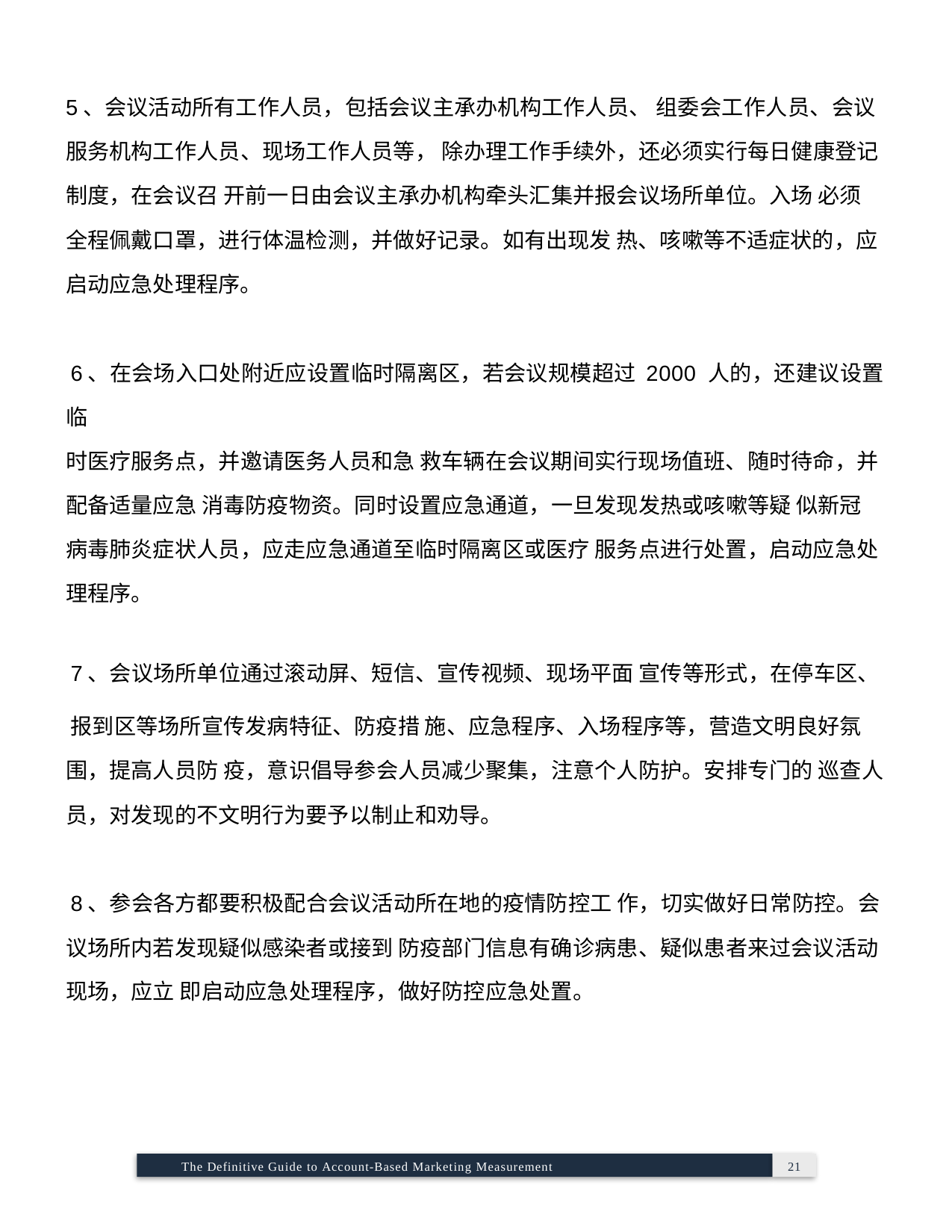

5、会议活动所有工作人员，包括会议主承办机构工作人员、 组委会工作人员、会议
服务机构工作人员、现场工作人员等， 除办理工作手续外，还必须实行每日健康登记
制度，在会议召 开前一日由会议主承办机构牵头汇集并报会议场所单位。入场 必须
全程佩戴口罩，进行体温检测，并做好记录。如有出现发 热、咳嗽等不适症状的，应
启动应急处理程序。

6、在会场入口处附近应设置临时隔离区，若会议规模超过 2000 人的，还建议设置临
时医疗服务点，并邀请医务人员和急 救车辆在会议期间实行现场值班、随时待命，并
配备适量应急 消毒防疫物资。同时设置应急通道，一旦发现发热或咳嗽等疑 似新冠
病毒肺炎症状人员，应走应急通道至临时隔离区或医疗 服务点进行处置，启动应急处
理程序。

7、会议场所单位通过滚动屏、短信、宣传视频、现场平面 宣传等形式，在停车区、

报到区等场所宣传发病特征、防疫措 施、应急程序、入场程序等，营造文明良好氛围，提高人员防 疫，意识倡导参会人员减少聚集，注意个人防护。安排专门的 巡查人员，对发现的不文明行为要予以制止和劝导。

8、参会各方都要积极配合会议活动所在地的疫情防控工 作，切实做好日常防控。会
议场所内若发现疑似感染者或接到 防疫部门信息有确诊病患、疑似患者来过会议活动
现场，应立 即启动应急处理程序，做好防控应急处置。

The Definitive Guide to Account-Based Marketing Measurement	21